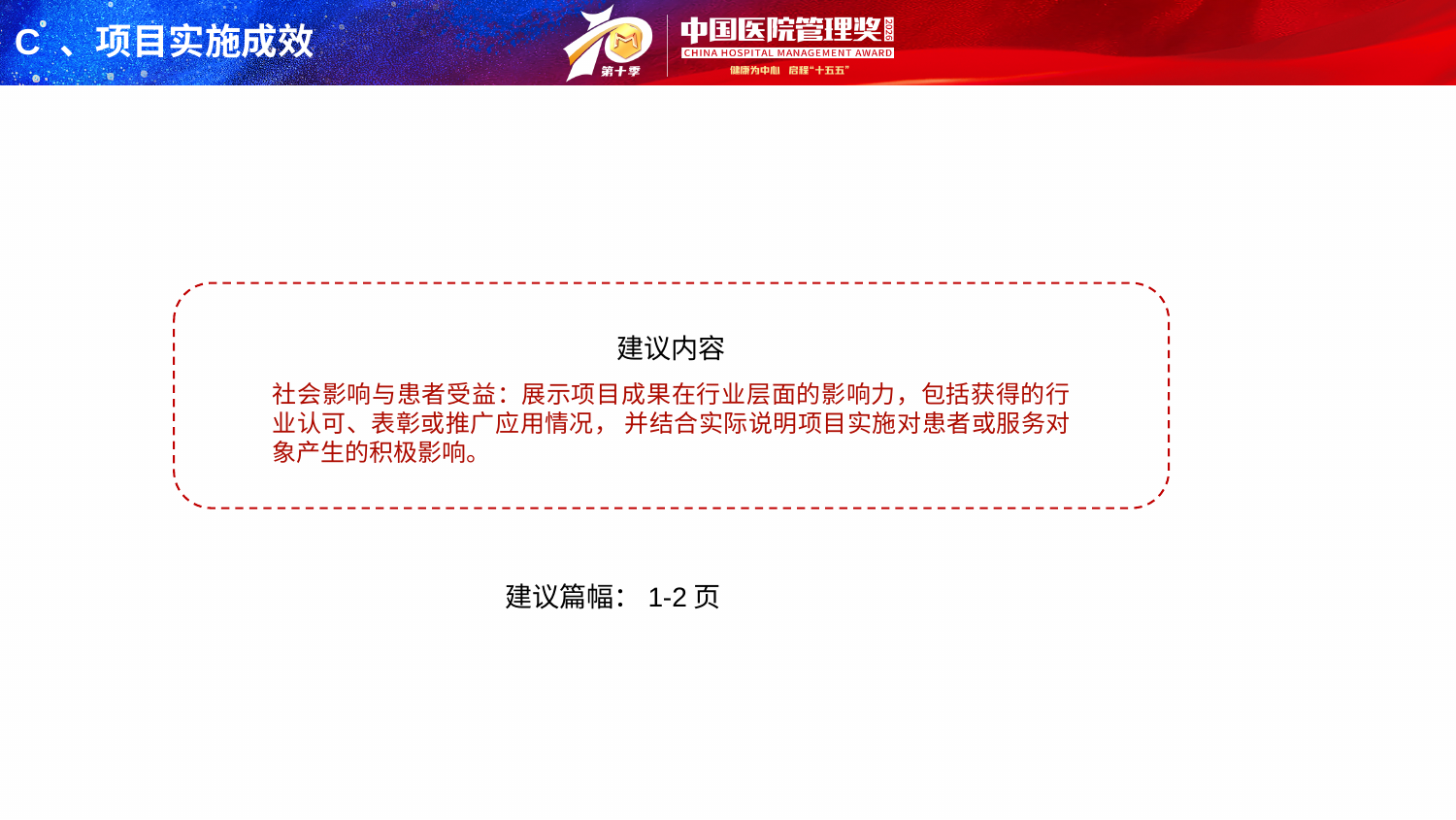

建议内容
社会影响与患者受益：展示项目成果在行业层面的影响力，包括获得的行业认可、表彰或推广应用情况， 并结合实际说明项目实施对患者或服务对象产生的积极影响。
建议篇幅：1-2页